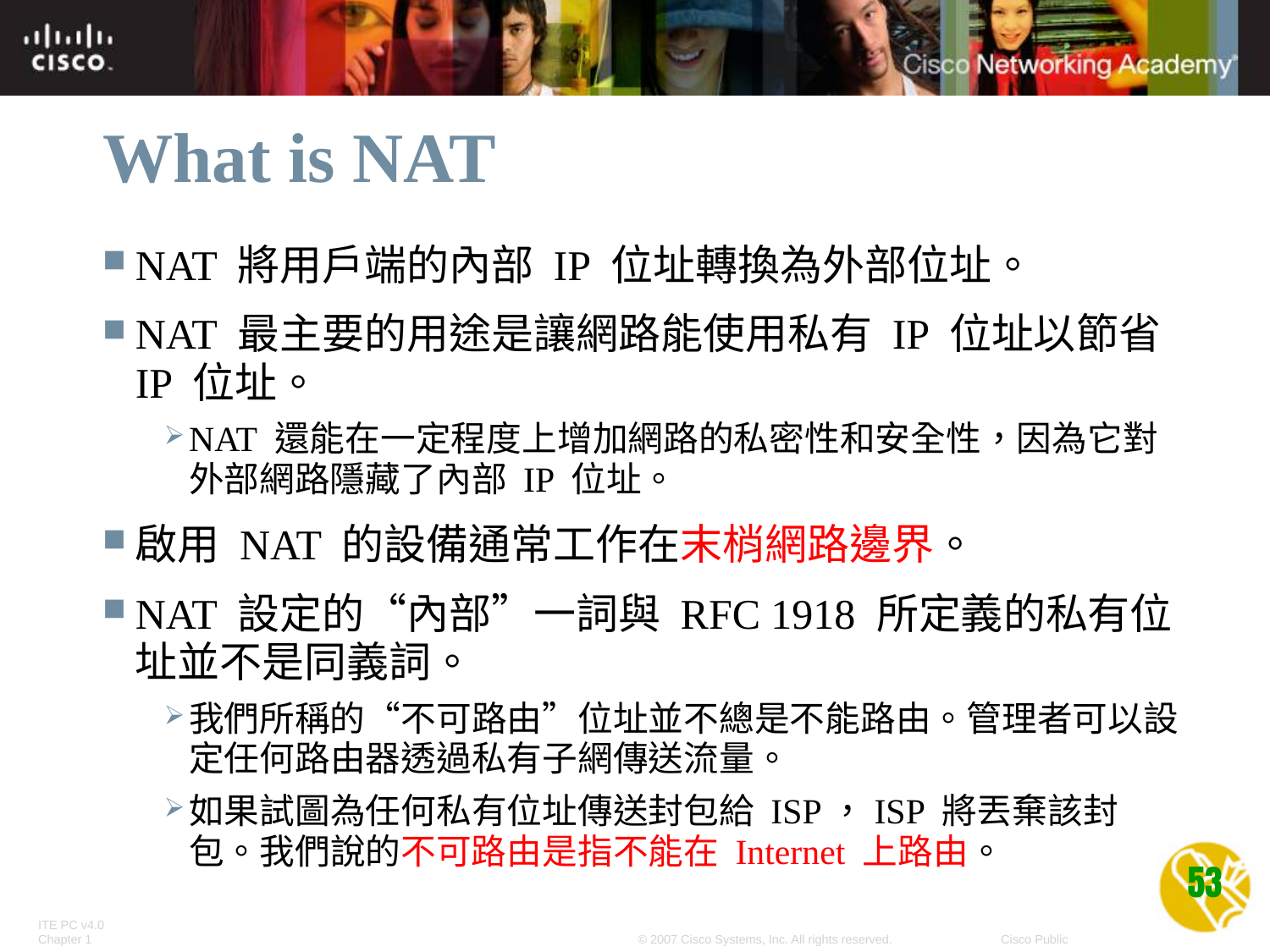

# What is NAT
NAT 將用戶端的內部 IP 位址轉換為外部位址。
NAT 最主要的用途是讓網路能使用私有 IP 位址以節省 IP 位址。
NAT 還能在一定程度上增加網路的私密性和安全性，因為它對外部網路隱藏了內部 IP 位址。
啟用 NAT 的設備通常工作在末梢網路邊界。
NAT 設定的“內部”一詞與 RFC 1918 所定義的私有位址並不是同義詞。
我們所稱的“不可路由”位址並不總是不能路由。管理者可以設定任何路由器透過私有子網傳送流量。
如果試圖為任何私有位址傳送封包給 ISP，ISP 將丟棄該封包。我們說的不可路由是指不能在 Internet 上路由。